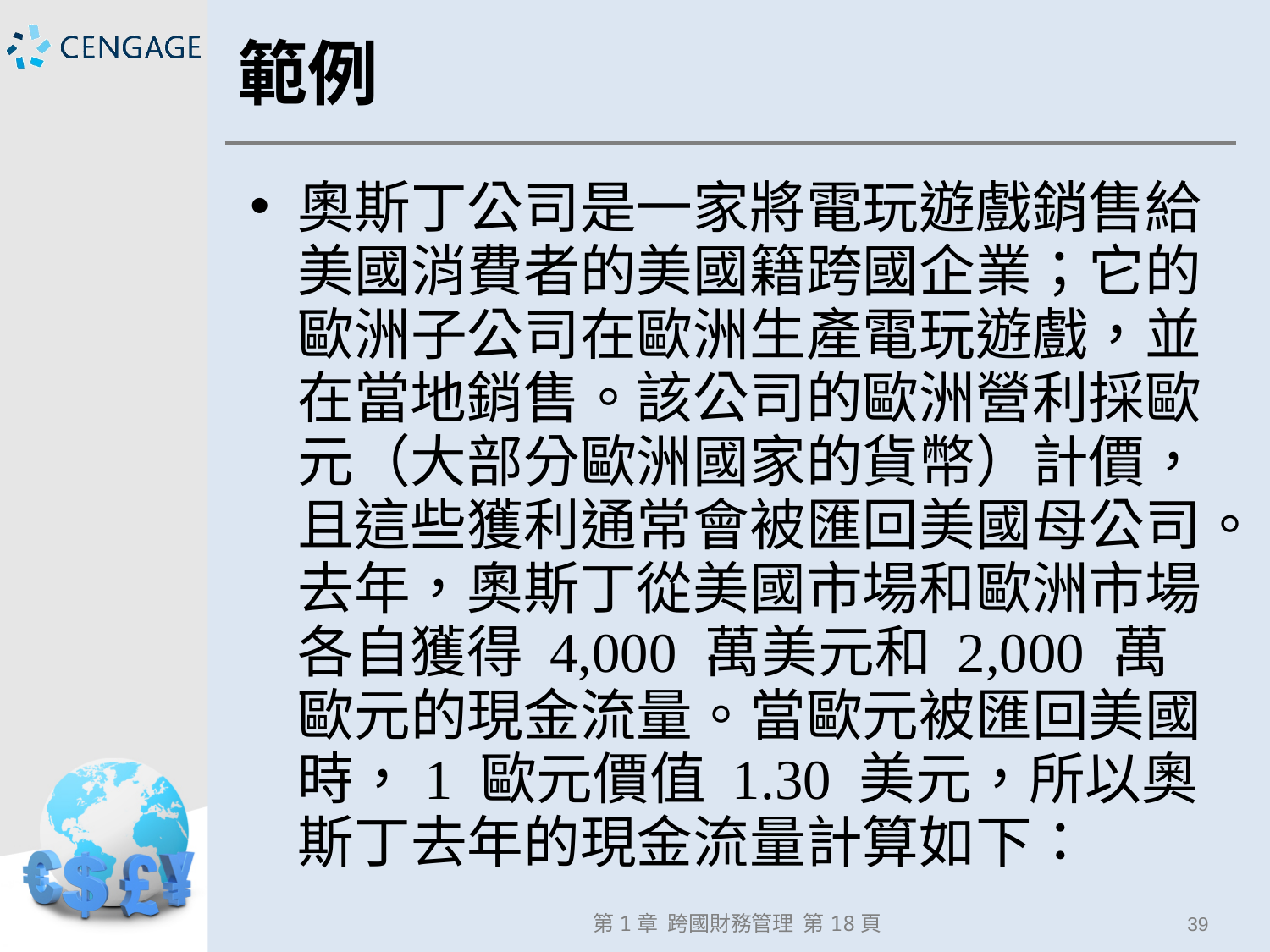

# 範例
奧斯丁公司是一家將電玩遊戲銷售給美國消費者的美國籍跨國企業；它的歐洲子公司在歐洲生產電玩遊戲，並在當地銷售。該公司的歐洲營利採歐元（大部分歐洲國家的貨幣）計價，且這些獲利通常會被匯回美國母公司。去年，奧斯丁從美國市場和歐洲市場各自獲得 4,000 萬美元和 2,000 萬歐元的現金流量。當歐元被匯回美國時，1 歐元價值 1.30 美元，所以奧斯丁去年的現金流量計算如下：
第1章  跨國財務管理  第18頁
39